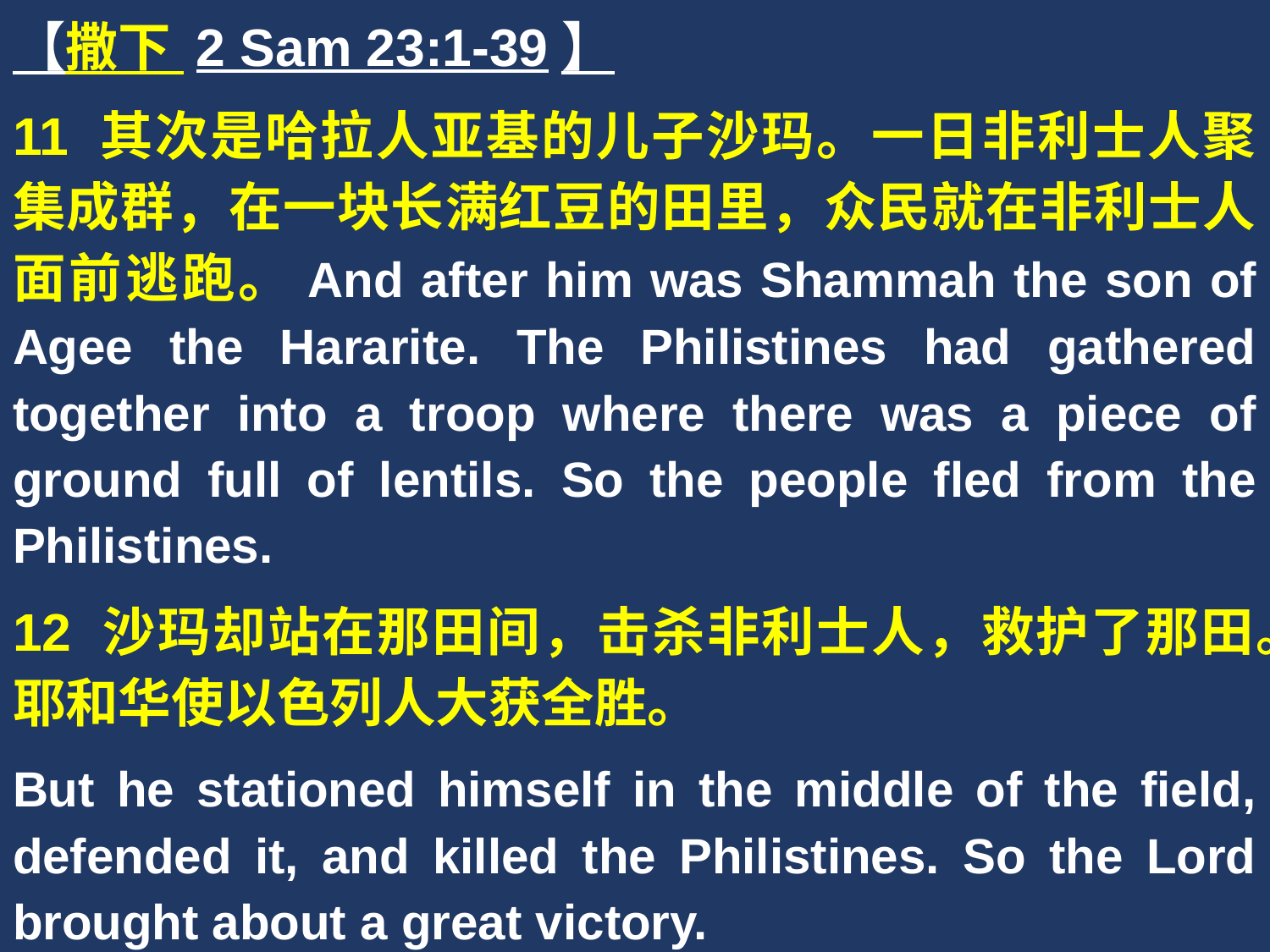

【撒下 2 Sam 23:1-39】
11 其次是哈拉人亚基的儿子沙玛。一日非利士人聚集成群，在一块长满红豆的田里，众民就在非利士人面前逃跑。And after him was Shammah the son of Agee the Hararite. The Philistines had gathered together into a troop where there was a piece of ground full of lentils. So the people fled from the Philistines.
12 沙玛却站在那田间，击杀非利士人，救护了那田。耶和华使以色列人大获全胜。
But he stationed himself in the middle of the field, defended it, and killed the Philistines. So the Lord brought about a great victory.